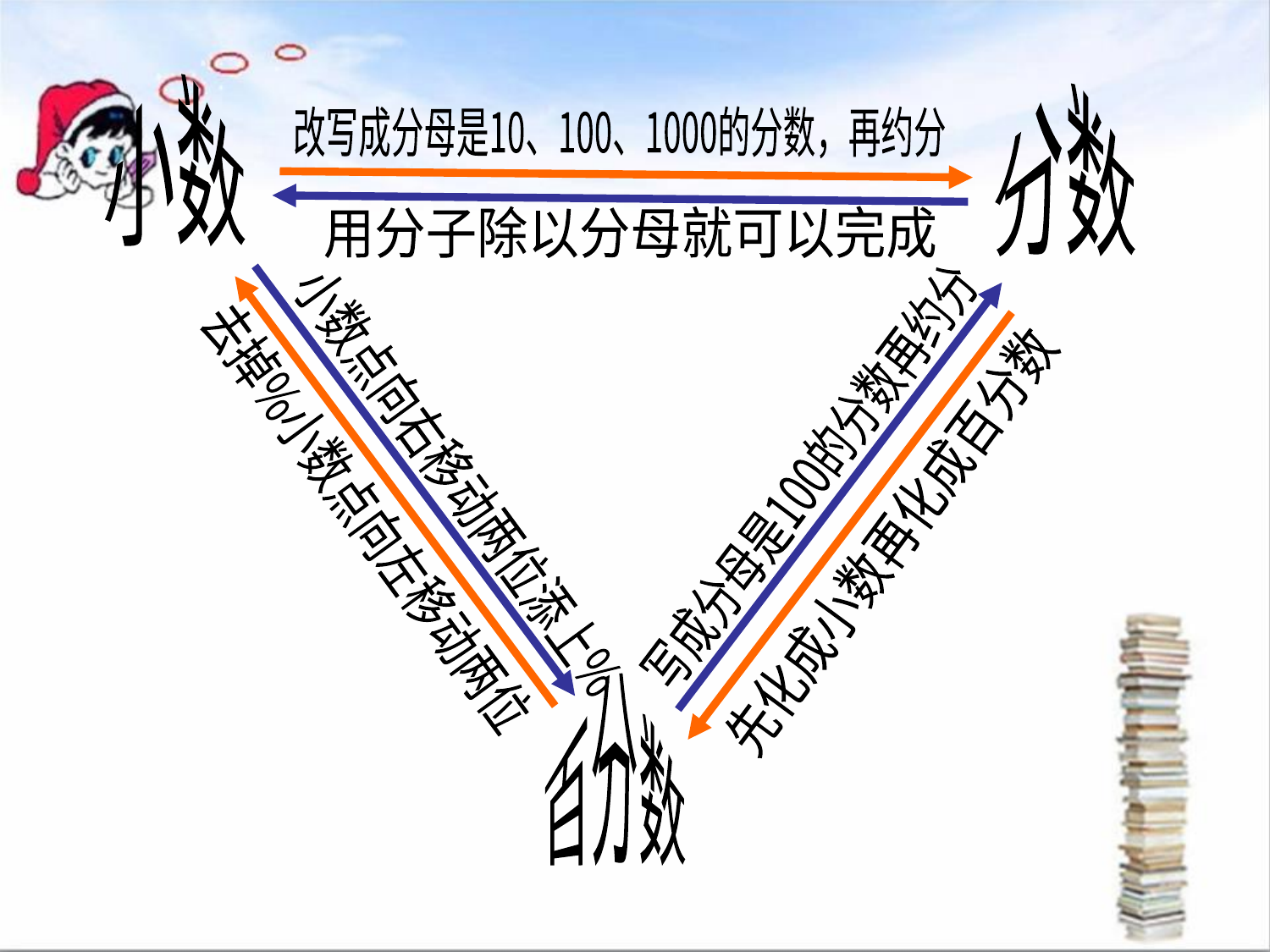

小数
分数
改写成分母是10、100、1000的分数，再约分
用分子除以分母就可以完成

写成分母是100的分数再约分
小数点向右移动两位添上%
去掉%小数点向左移动两位
先化成小数再化成百分数
百分数